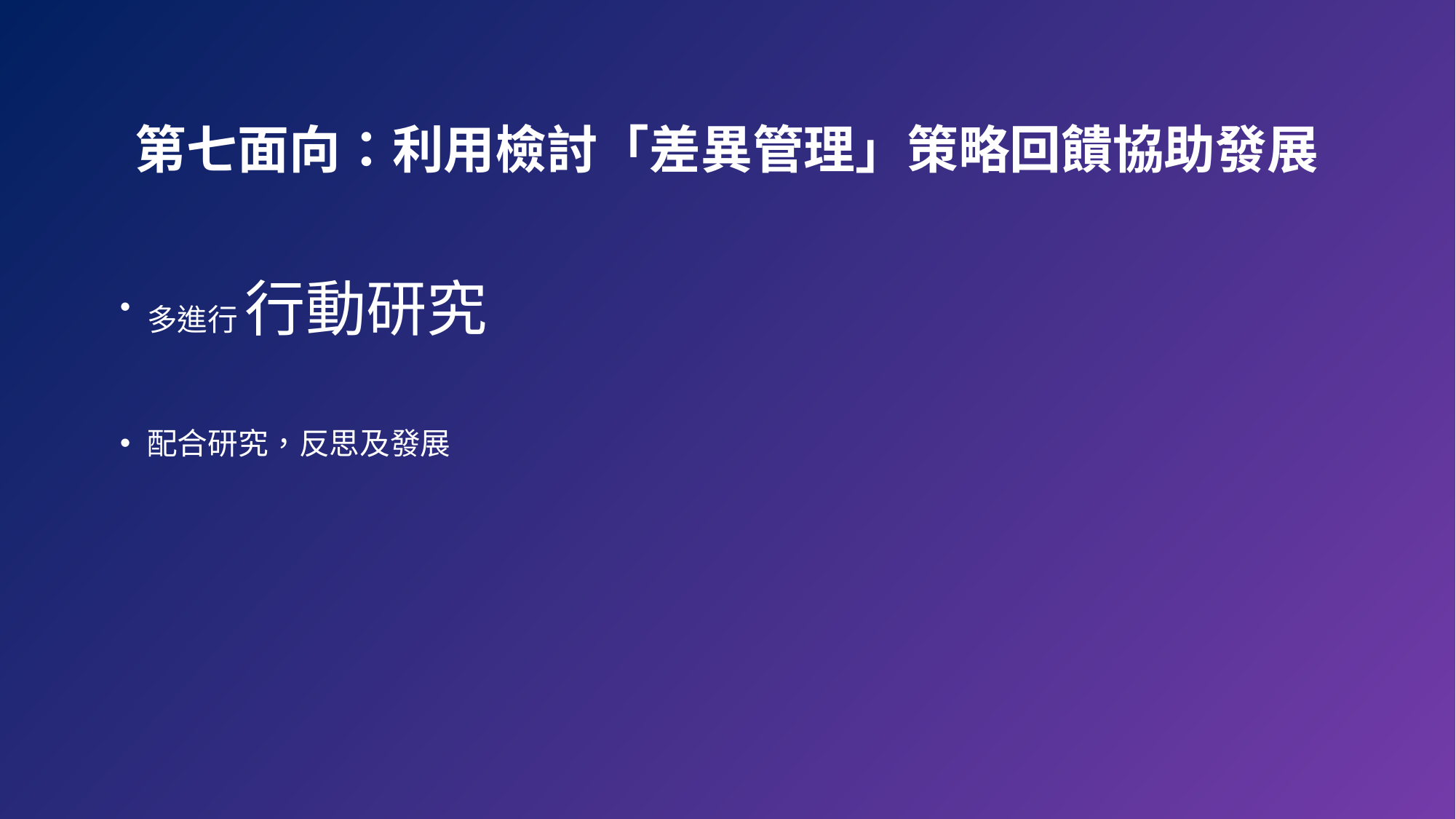

# 第七面向：利用檢討「差異管理」策略回饋協助發展
多進行 行動研究

配合研究，反思及發展